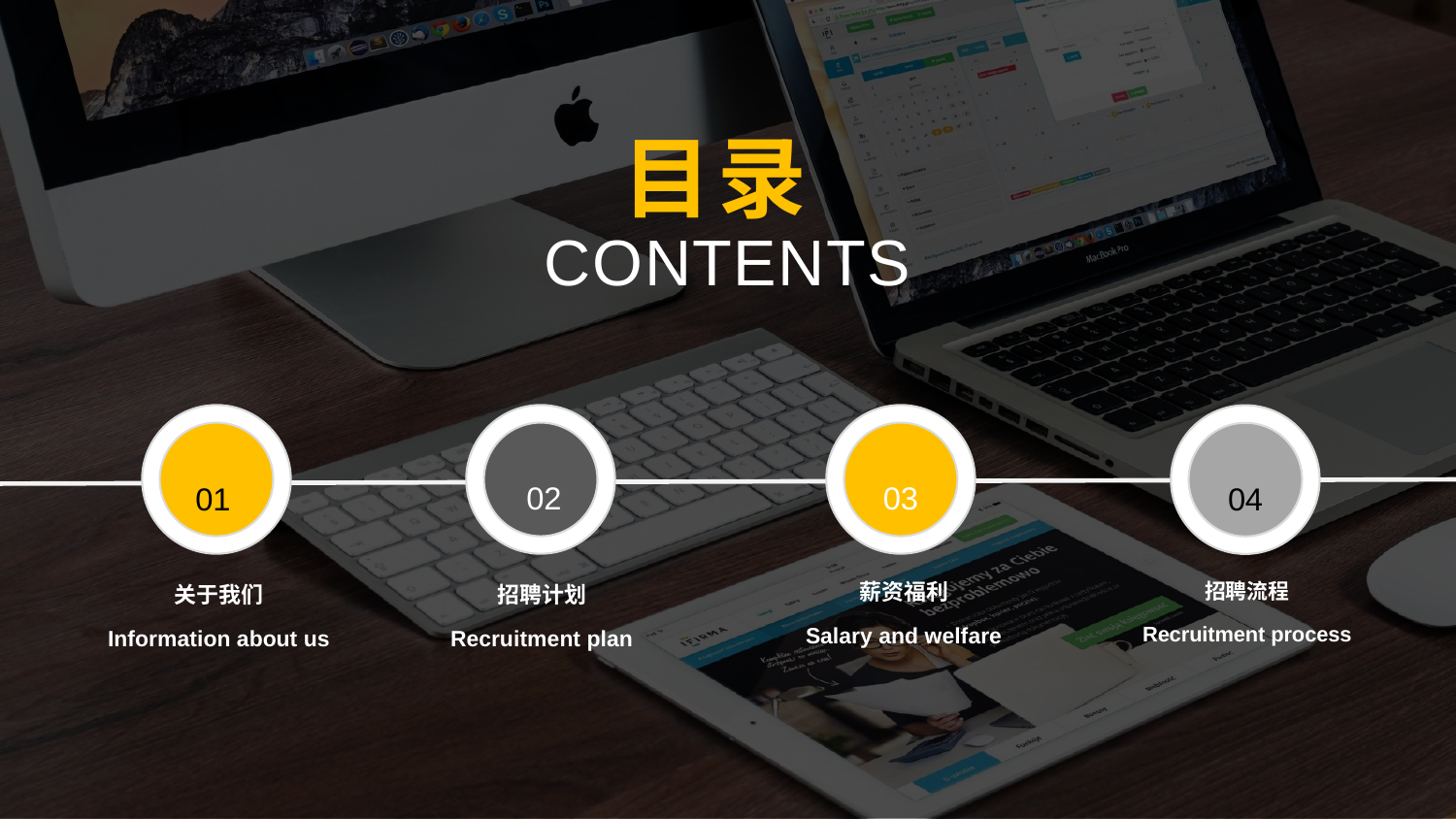

目录
CONTENTS

01

02

03

04
薪资福利
Salary and welfare
招聘流程
Recruitment process
关于我们
Information about us
招聘计划
Recruitment plan